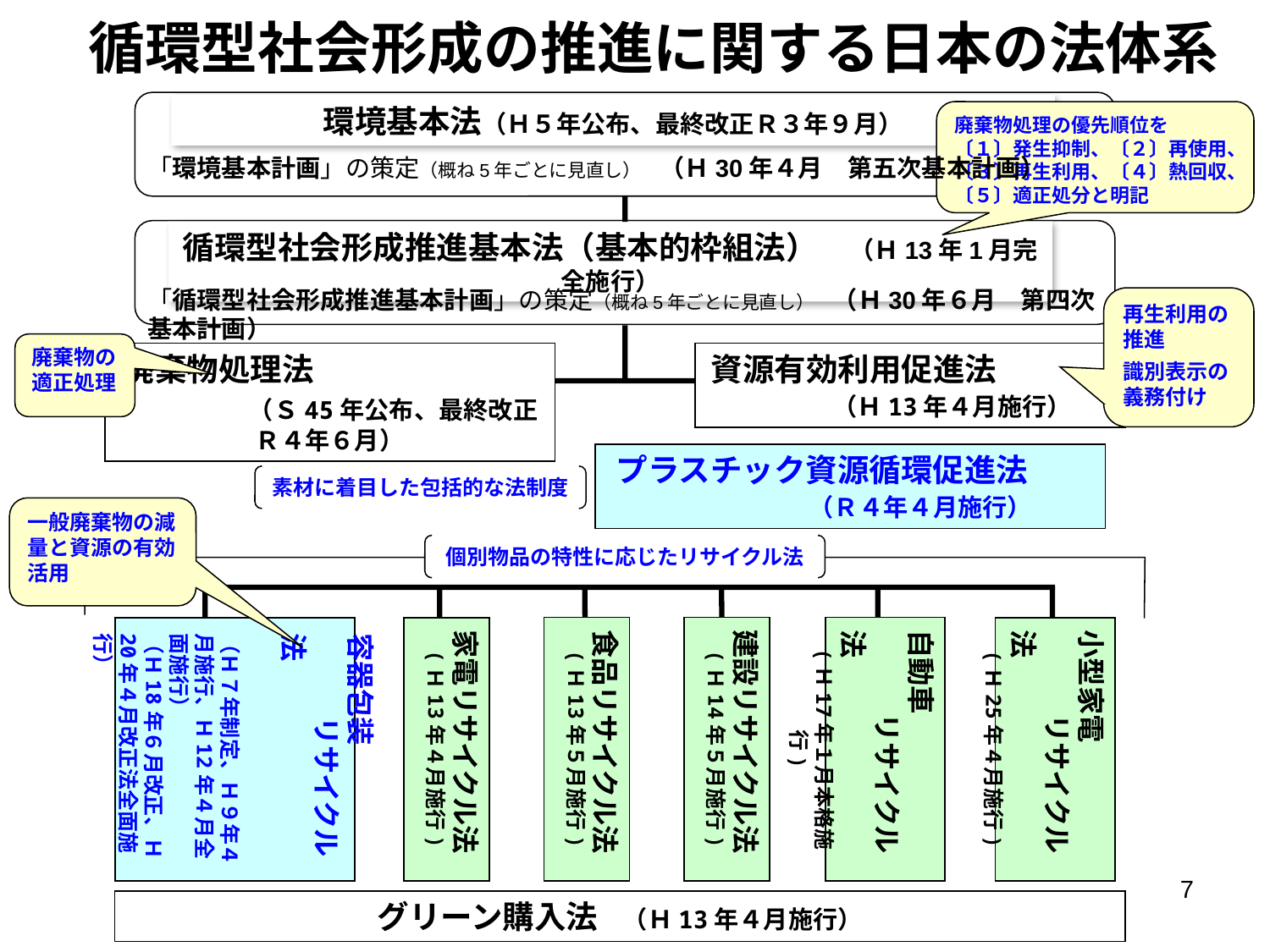

循環型社会形成の推進に関する日本の法体系

環境基本法（Ｈ５年公布、最終改正Ｒ３年９月）
廃棄物処理の優先順位を
〔１〕発生抑制、〔２〕再使用、〔３〕再生利用、〔４〕熱回収、〔５〕適正処分と明記
「環境基本計画」の策定（概ね5年ごとに見直し）　（Ｈ30年４月　第五次基本計画）

循環型社会形成推進基本法（基本的枠組法）　（Ｈ13年1月完全施行）
「循環型社会形成推進基本計画」の策定（概ね5年ごとに見直し）　（Ｈ30年６月　第四次基本計画）
再生利用の推進

識別表示の義務付け

廃棄物の適正処理
廃棄物処理法　　　　　　　　　　　（Ｓ45年公布、最終改正Ｒ４年６月）
資源有効利用促進法　　　　　　　（Ｈ13年４月施行）

プラスチック資源循環促進法　　　　　　　（Ｒ４年４月施行）
素材に着目した包括的な法制度
一般廃棄物の減量と資源の有効活用
個別物品の特性に応じたリサイクル法

食品リサイクル法
(Ｈ13年５月施行)
建設リサイクル法
(Ｈ14年５月施行)
自動車
　　　リサイクル法
(Ｈ17年１月本格施行)
容器包装
　　　リサイクル法

（Ｈ７年制定、Ｈ９年４月施行、Ｈ12年４月全面施行）
（Ｈ18年６月改正、Ｈ20年４月改正法全面施行）
家電リサイクル法
(Ｈ13年４月施行)
小型家電
　　　リサイクル法
(Ｈ25年４月施行)
7
グリーン購入法　（Ｈ13年４月施行）